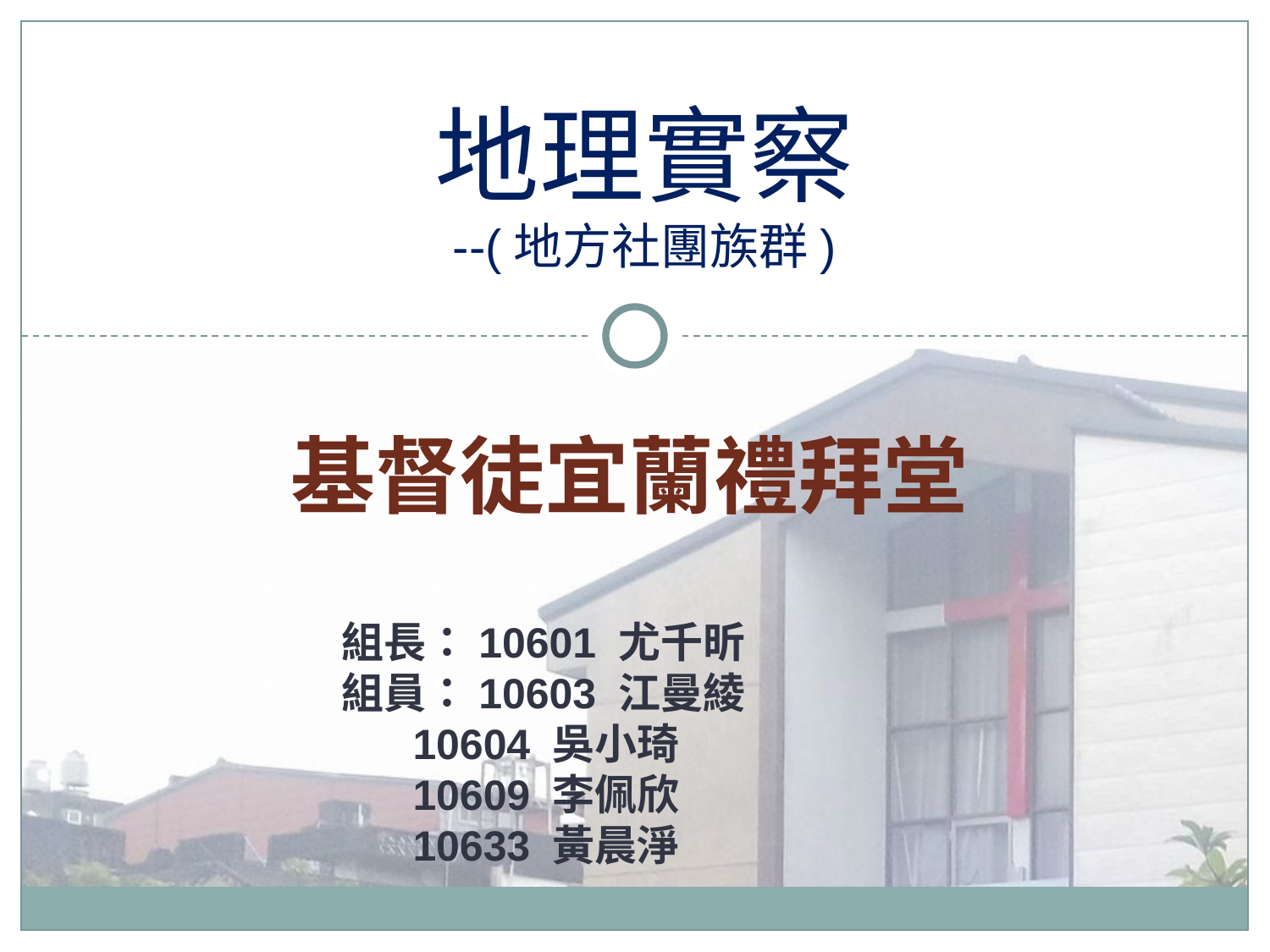

# 地理實察 --(地方社團族群)
基督徒宜蘭禮拜堂
組長：10601 尤千昕
組員：10603 江曼綾
      10604 吳小琦
      10609 李佩欣
      10633 黃晨淨